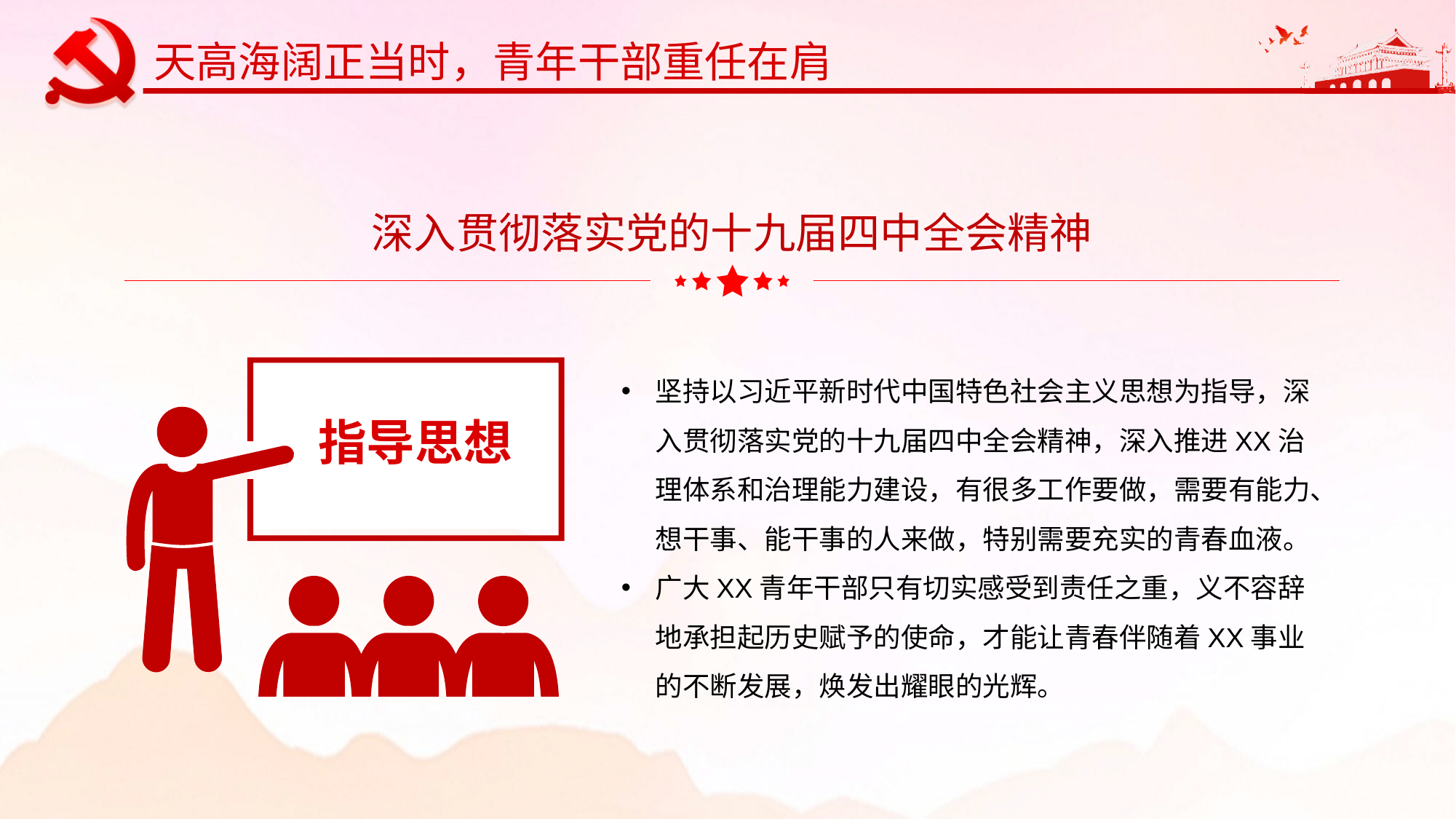

深入贯彻落实党的十九届四中全会精神

坚持以习近平新时代中国特色社会主义思想为指导，深入贯彻落实党的十九届四中全会精神，深入推进XX治理体系和治理能力建设，有很多工作要做，需要有能力、想干事、能干事的人来做，特别需要充实的青春血液。
广大XX青年干部只有切实感受到责任之重，义不容辞地承担起历史赋予的使命，才能让青春伴随着XX事业的不断发展，焕发出耀眼的光辉。

指导思想